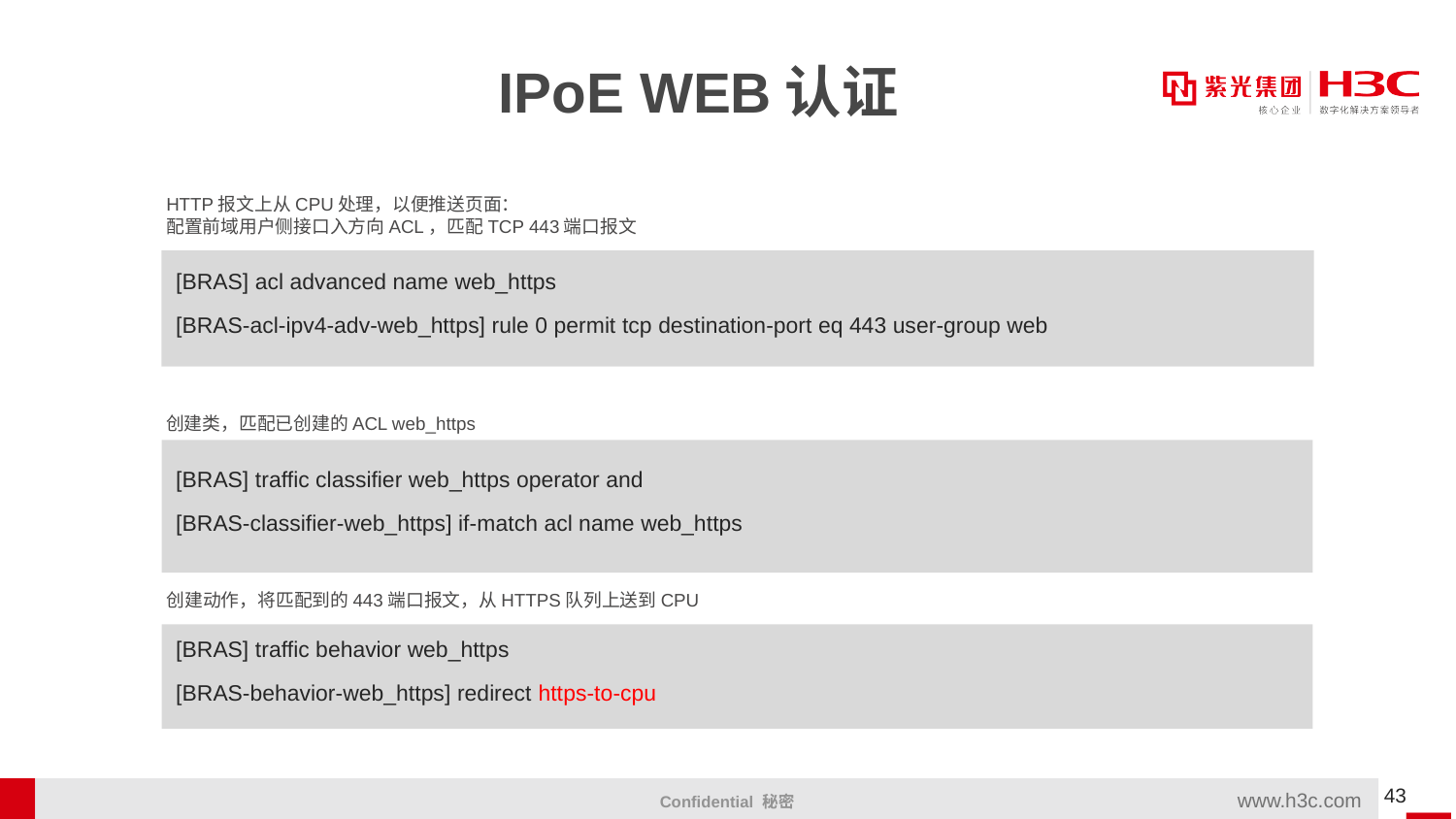

# IPoE WEB认证

HTTP报文上从CPU处理，以便推送页面：
配置前域用户侧接口入方向ACL，匹配TCP 443端口报文
[BRAS] acl advanced name web_https
[BRAS-acl-ipv4-adv-web_https] rule 0 permit tcp destination-port eq 443 user-group web
创建类，匹配已创建的ACL web_https
[BRAS] traffic classifier web_https operator and
[BRAS-classifier-web_https] if-match acl name web_https
创建动作，将匹配到的443端口报文，从HTTPS队列上送到CPU
[BRAS] traffic behavior web_https
[BRAS-behavior-web_https] redirect https-to-cpu